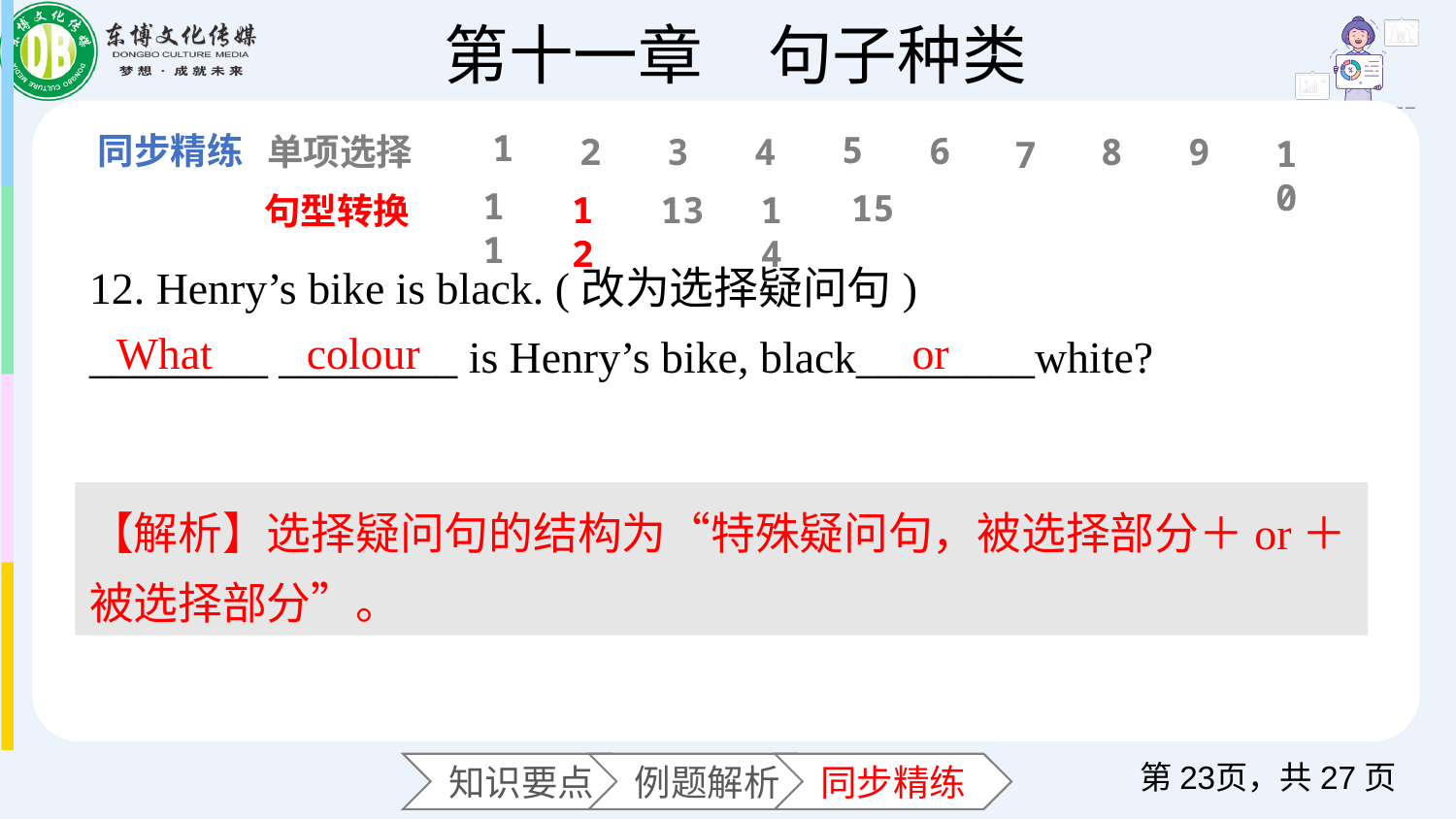

1
5
6
单项选择
2
3
4
8
9
10
7
11
15
12
13
14
句型转换
12. Henry’s bike is black. (改为选择疑问句)
________ ________ is Henry’s bike, black________white?
What
colour
or
【解析】选择疑问句的结构为“特殊疑问句，被选择部分＋or＋被选择部分”。